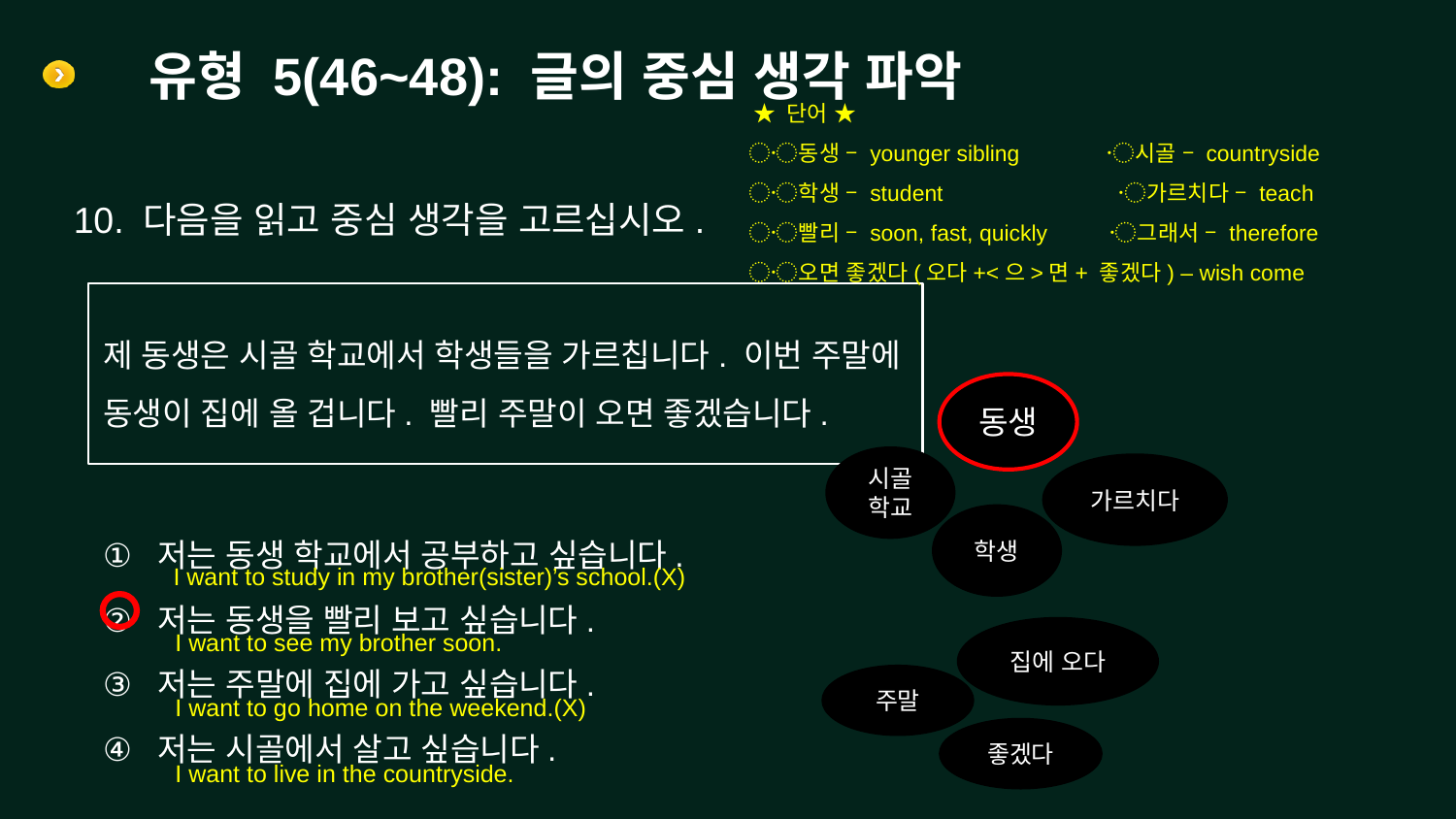

# 유형 5(46~48): 글의 중심 생각 파악
 ★ 단어 ★
〮동생 – younger sibling             〮시골 – countryside
〮학생 – student                           〮가르치다 – teach
〮빨리 – soon, fast, quickly         〮그래서 – therefore
〮오면 좋겠다(오다+<으>면+ 좋겠다) – wish come
10. 다음을 읽고 중심 생각을 고르십시오.
제 동생은 시골 학교에서 학생들을 가르칩니다. 이번 주말에 동생이 집에 올 겁니다. 빨리 주말이 오면 좋겠습니다.
동생
시골 학교
가르치다
저는 동생 학교에서 공부하고 싶습니다.
저는 동생을 빨리 보고 싶습니다.
저는 주말에 집에 가고 싶습니다.
저는 시골에서 살고 싶습니다.
학생
I want to study in my brother(sister)’s school.(X)

집에 오다
I want to see my brother soon.
주말
I want to go home on the weekend.(X)
좋겠다
I want to live in the countryside.